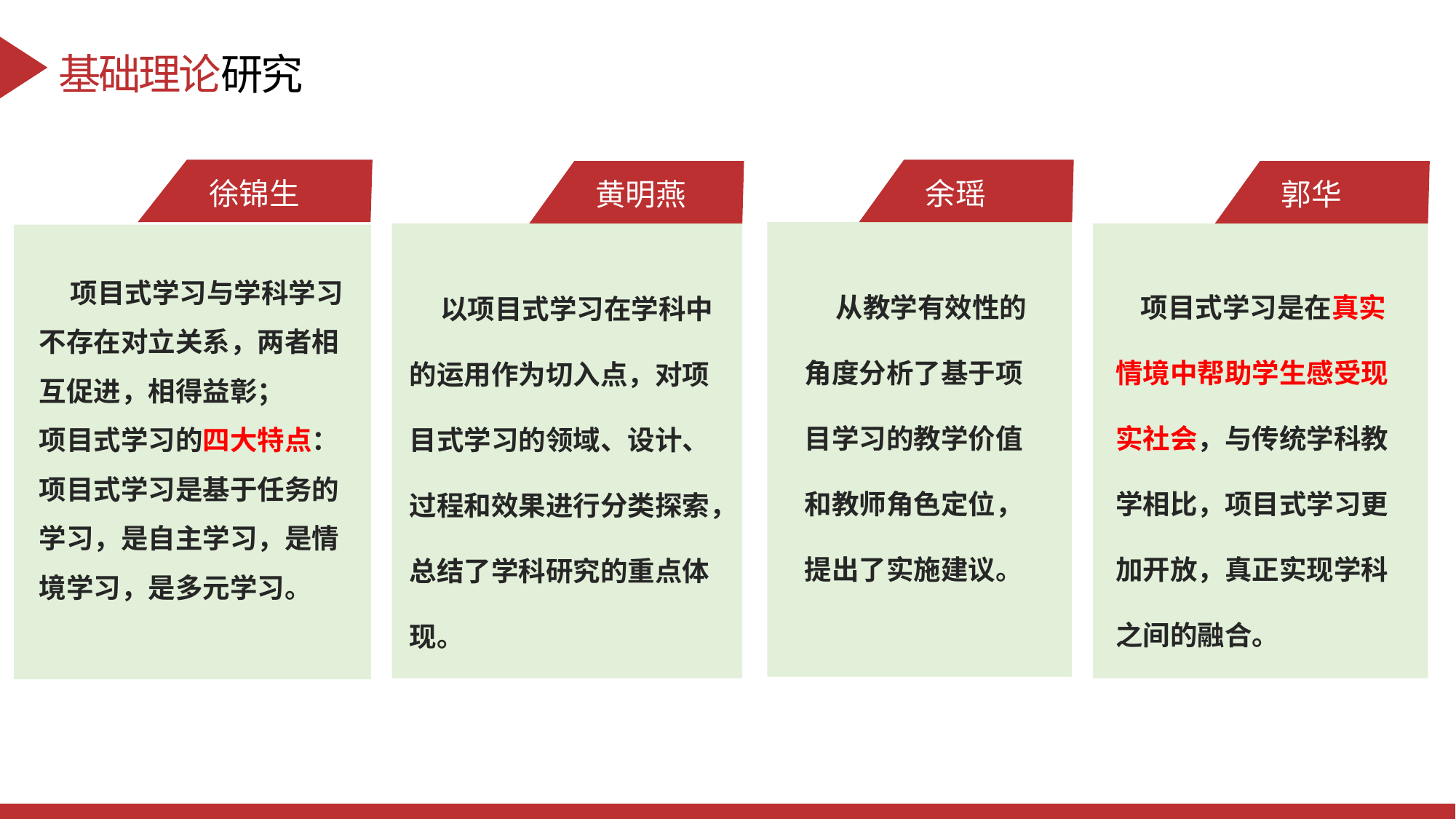

基础理论研究

徐锦生

余瑶

黄明燕

郭华

    从教学有效性的角度分析了基于项目学习的教学价值和教师角色定位，提出了实施建议。
   项目式学习是在真实情境中帮助学生感受现实社会，与传统学科教学相比，项目式学习更加开放，真正实现学科之间的融合。
    项目式学习与学科学习不存在对立关系，两者相互促进，相得益彰；
项目式学习的四大特点：项目式学习是基于任务的学习，是自主学习，是情境学习，是多元学习。
    以项目式学习在学科中的运用作为切入点，对项目式学习的领域、设计、过程和效果进行分类探索，总结了学科研究的重点体现。